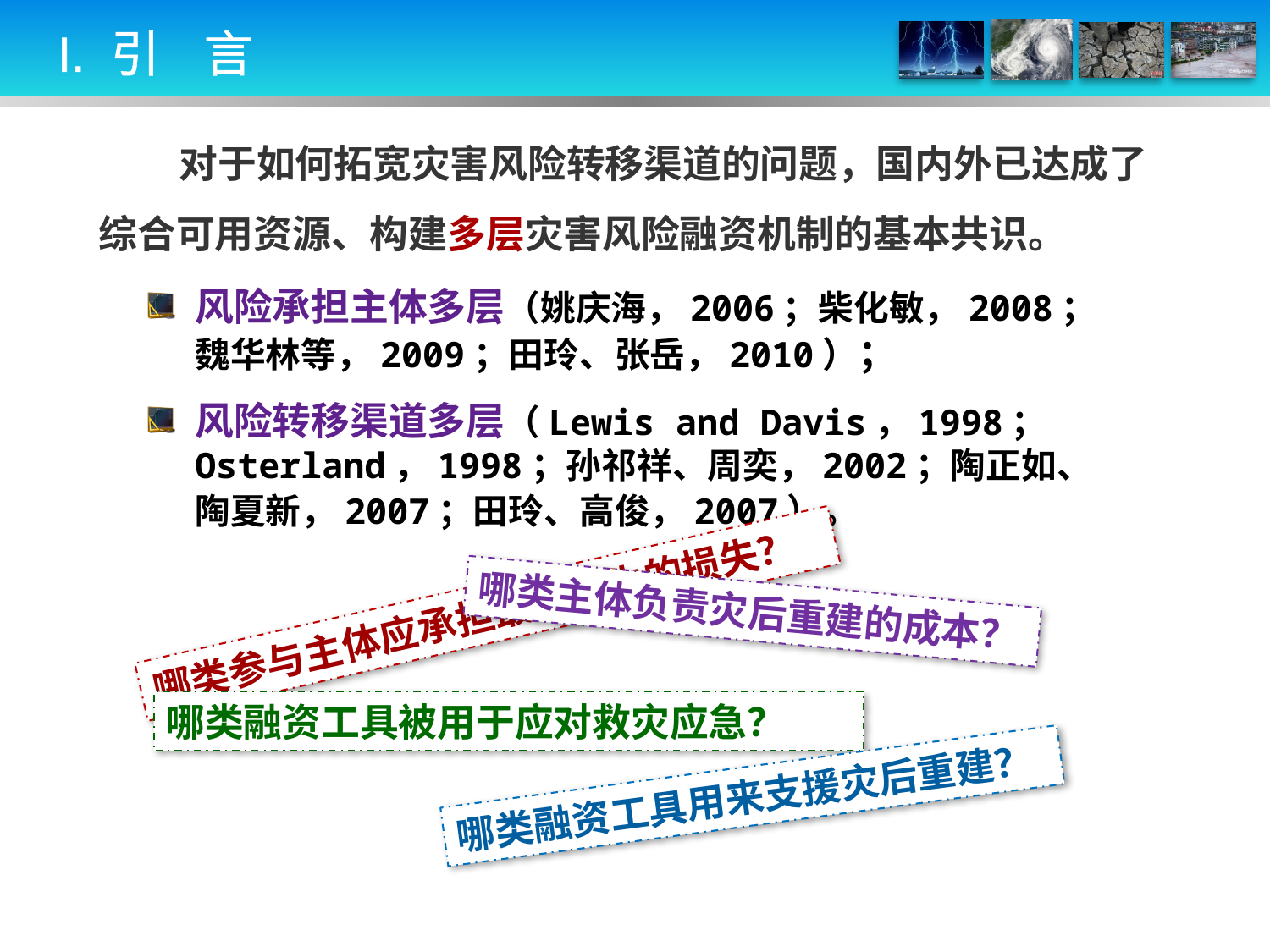

I. 引    言
        对于如何拓宽灾害风险转移渠道的问题，国内外已达成了综合可用资源、构建多层灾害风险融资机制的基本共识。
风险承担主体多层（姚庆海，2006；柴化敏，2008；魏华林等，2009；田玲、张岳，2010）；
风险转移渠道多层（Lewis and Davis，1998；Osterland，1998；孙祁祥、周奕，2002；陶正如、陶夏新，2007；田玲、高俊，2007）。
哪类主体负责灾后重建的成本？
哪类参与主体应承担最初产生的损失？
哪类融资工具被用于应对救灾应急？
哪类融资工具用来支援灾后重建？